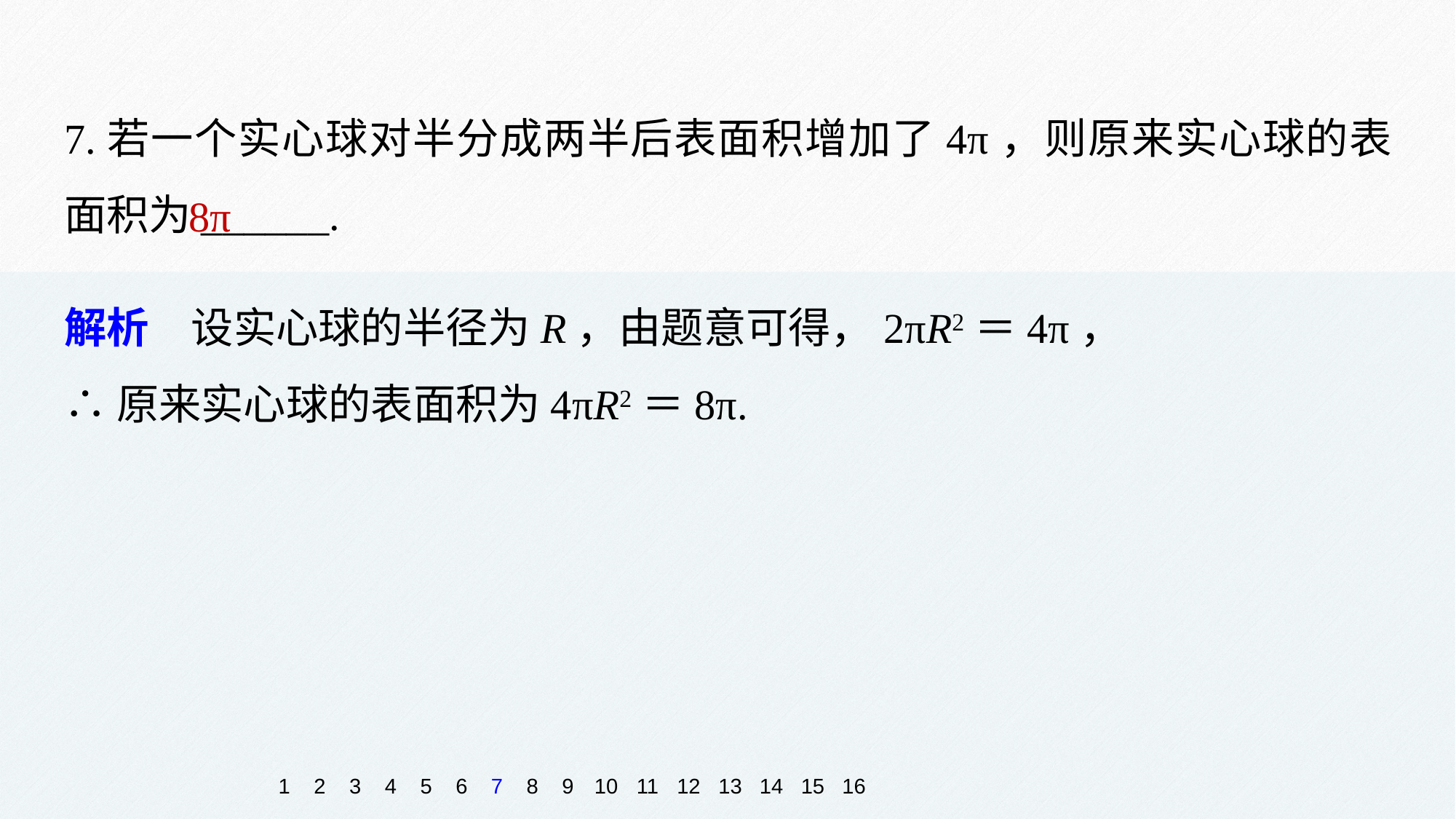

7.若一个实心球对半分成两半后表面积增加了4π，则原来实心球的表面积为______.
8π
解析　设实心球的半径为R，由题意可得，2πR2＝4π，
∴原来实心球的表面积为4πR2＝8π.
1
2
3
4
5
6
7
8
9
10
11
12
13
14
15
16